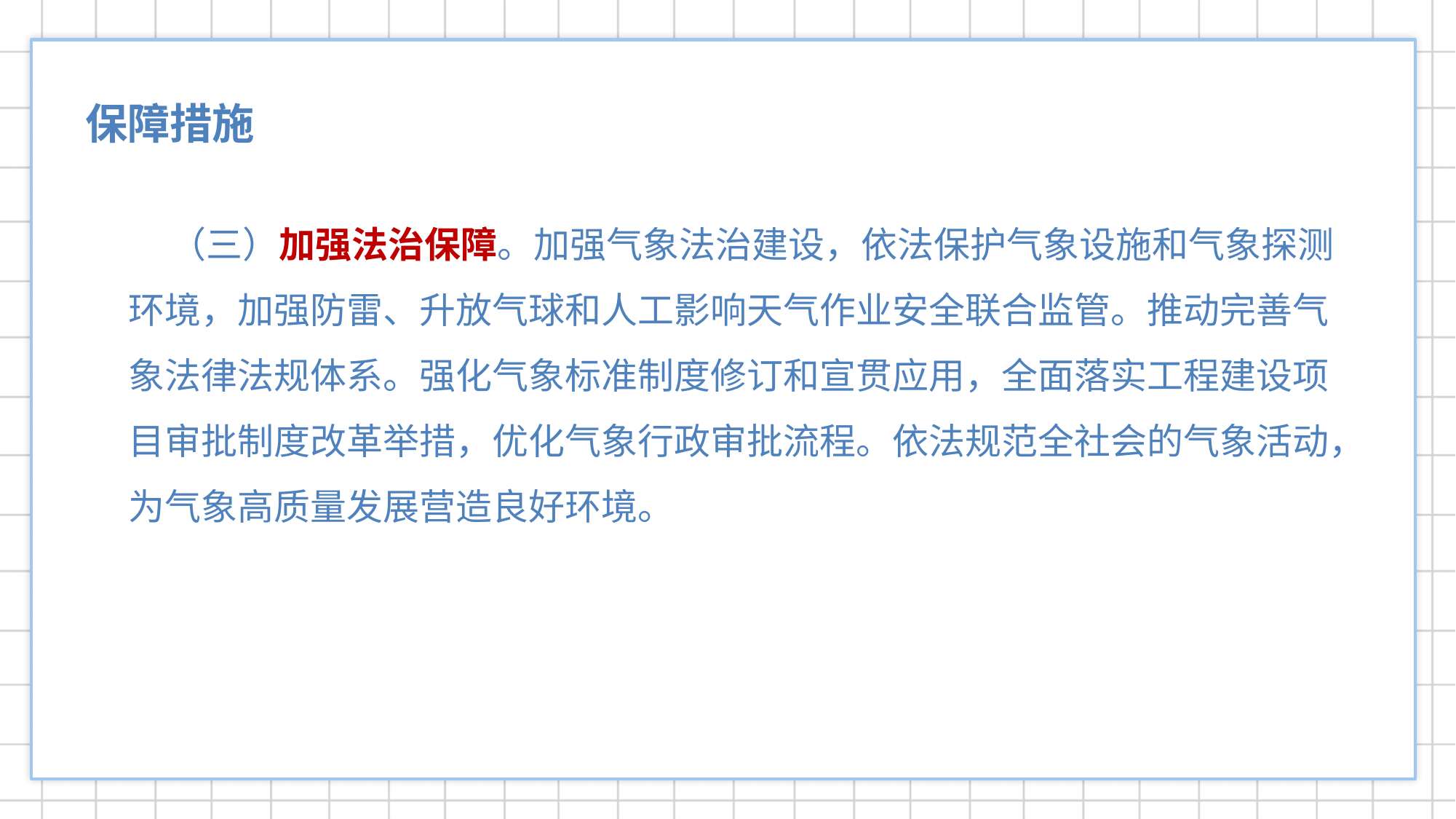

保障措施
    （三）加强法治保障。加强气象法治建设，依法保护气象设施和气象探测环境，加强防雷、升放气球和人工影响天气作业安全联合监管。推动完善气象法律法规体系。强化气象标准制度修订和宣贯应用，全面落实工程建设项目审批制度改革举措，优化气象行政审批流程。依法规范全社会的气象活动，为气象高质量发展营造良好环境。